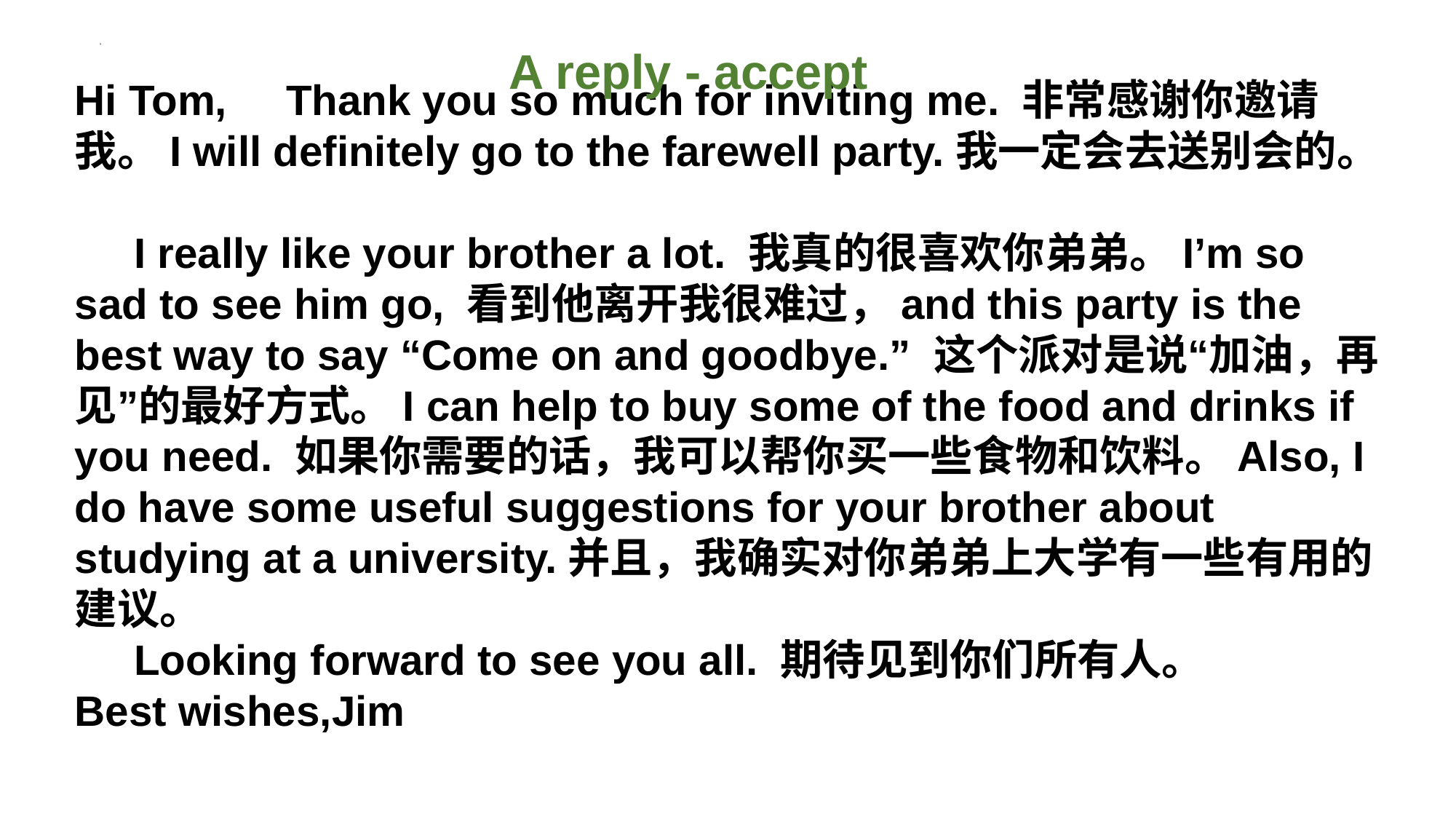

A reply - accept
Hi Tom,     Thank you so much for inviting me. 非常感谢你邀请我。I will definitely go to the farewell party.我一定会去送别会的。

     I really like your brother a lot. 我真的很喜欢你弟弟。I’m so sad to see him go, 看到他离开我很难过，and this party is the best way to say “Come on and goodbye.” 这个派对是说“加油，再见”的最好方式。I can help to buy some of the food and drinks if you need. 如果你需要的话，我可以帮你买一些食物和饮料。Also, I do have some useful suggestions for your brother about studying at a university.并且，我确实对你弟弟上大学有一些有用的建议。
     Looking forward to see you all. 期待见到你们所有人。
Best wishes,Jim